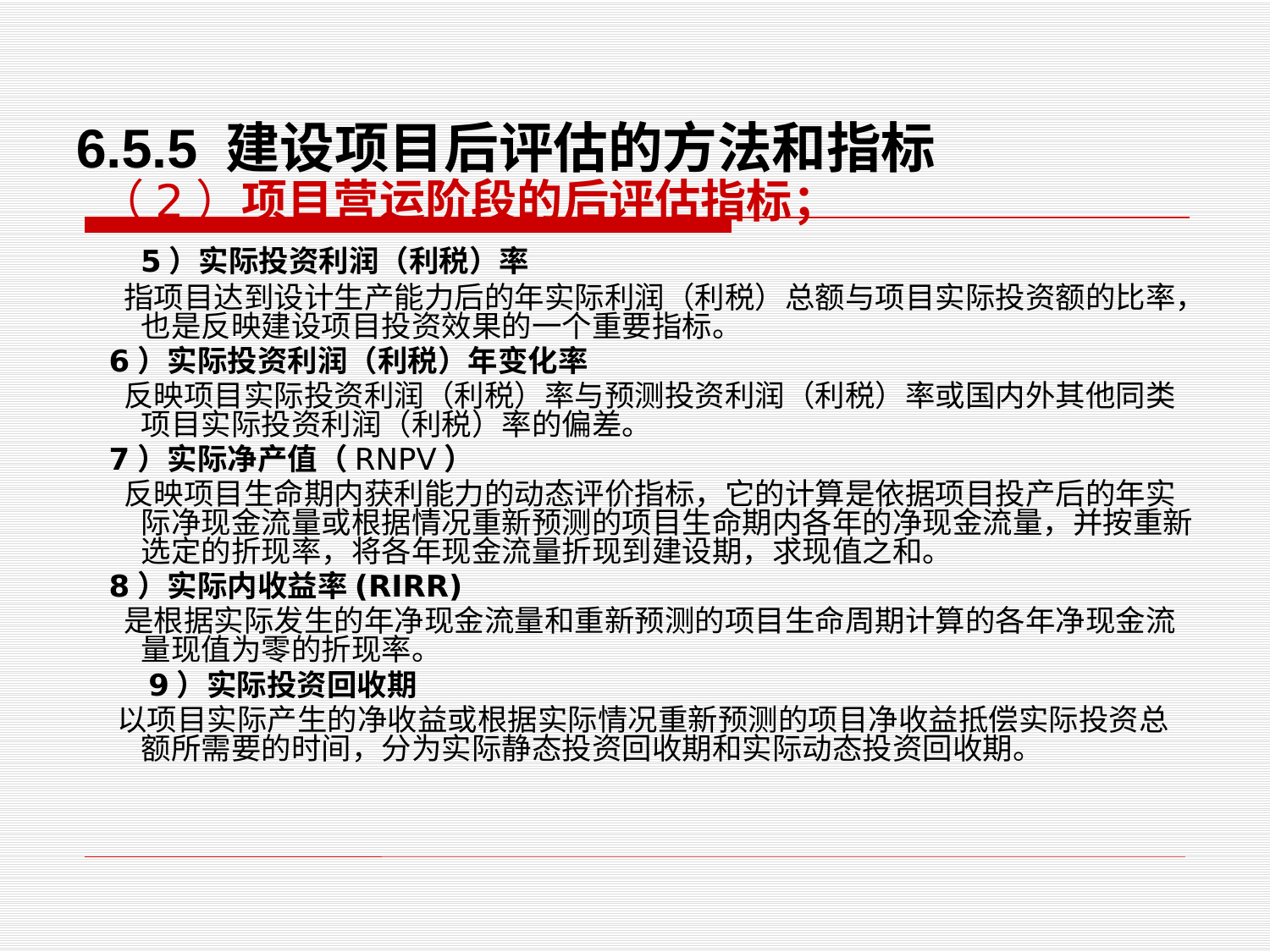

# 6.5.5 建设项目后评估的方法和指标
  （2）项目营运阶段的后评估指标；
     5）实际投资利润（利税）率
      指项目达到设计生产能力后的年实际利润（利税）总额与项目实际投资额的比率，也是反映建设项目投资效果的一个重要指标。
    6）实际投资利润（利税）年变化率
      反映项目实际投资利润（利税）率与预测投资利润（利税）率或国内外其他同类项目实际投资利润（利税）率的偏差。
    7）实际净产值（RNPV）
      反映项目生命期内获利能力的动态评价指标，它的计算是依据项目投产后的年实际净现金流量或根据情况重新预测的项目生命期内各年的净现金流量，并按重新选定的折现率，将各年现金流量折现到建设期，求现值之和。
    8）实际内收益率(RIRR)
      是根据实际发生的年净现金流量和重新预测的项目生命周期计算的各年净现金流量现值为零的折现率。
       9）实际投资回收期
     以项目实际产生的净收益或根据实际情况重新预测的项目净收益抵偿实际投资总额所需要的时间，分为实际静态投资回收期和实际动态投资回收期。